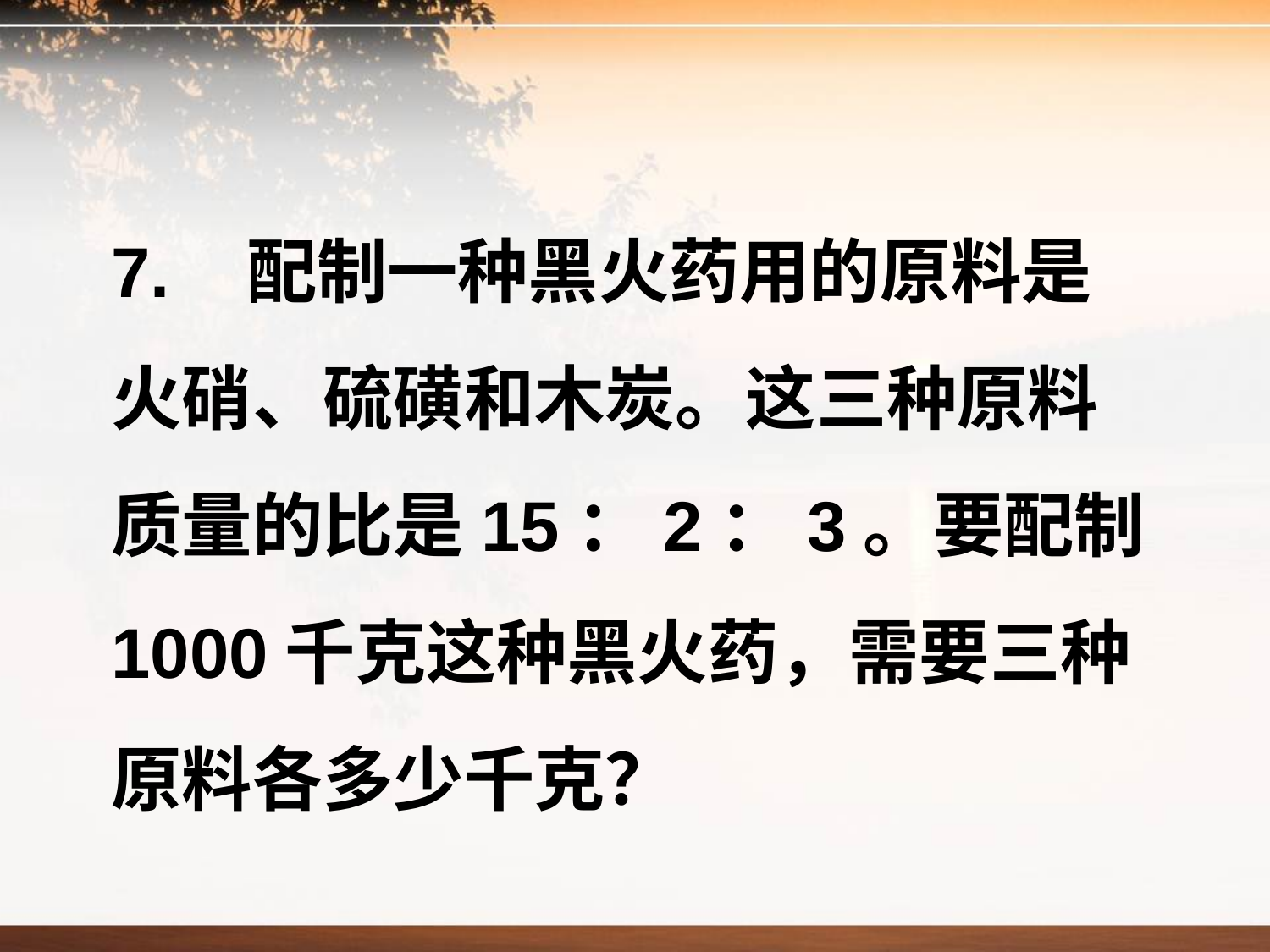

7.   配制一种黑火药用的原料是火硝、硫磺和木炭。这三种原料质量的比是15：2：3。要配制1000千克这种黑火药，需要三种原料各多少千克？